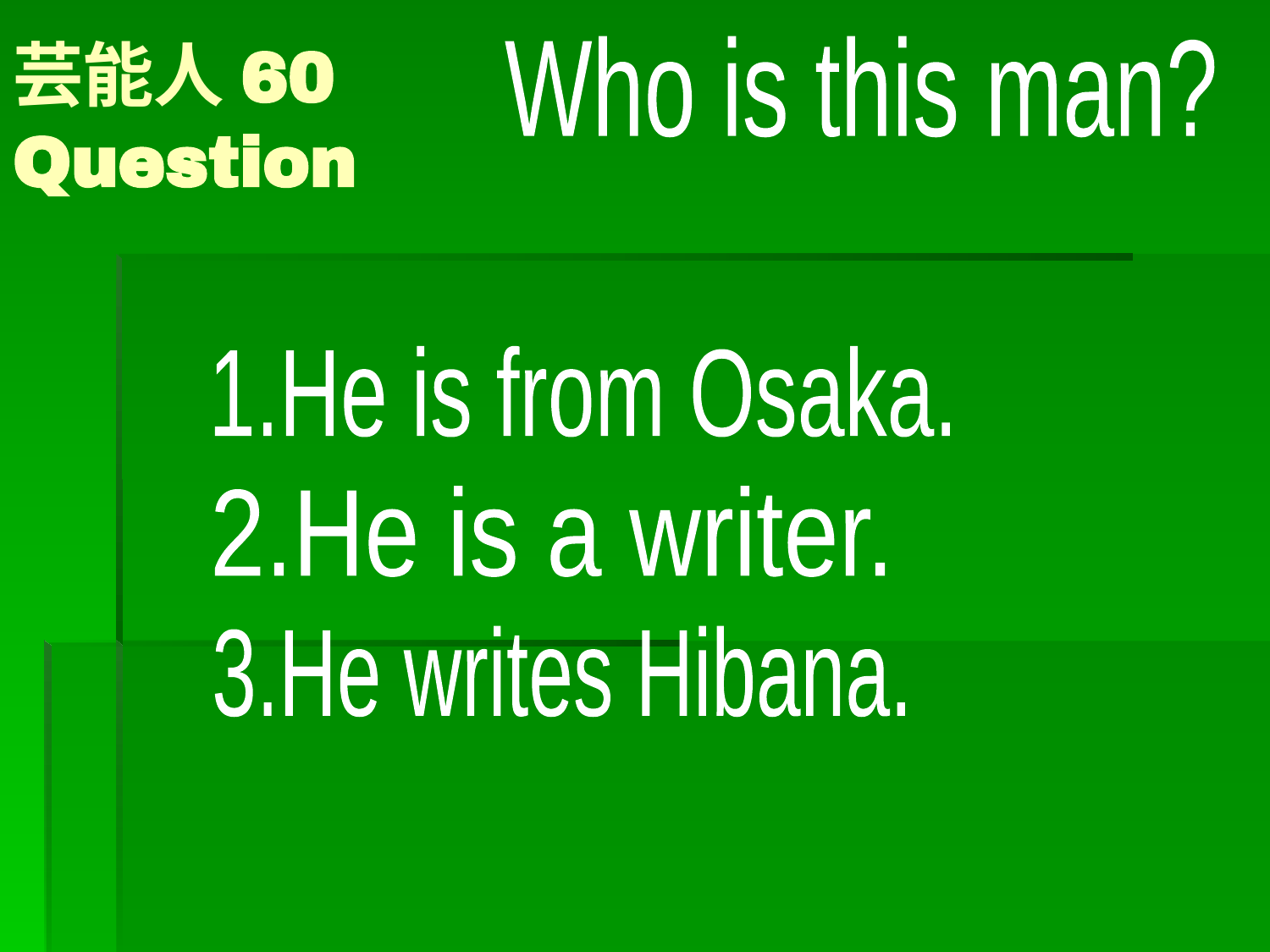

# 芸能人60 Question
Who is this man?
1.He is from Osaka.
2.He is a writer.
3.He writes Hibana.